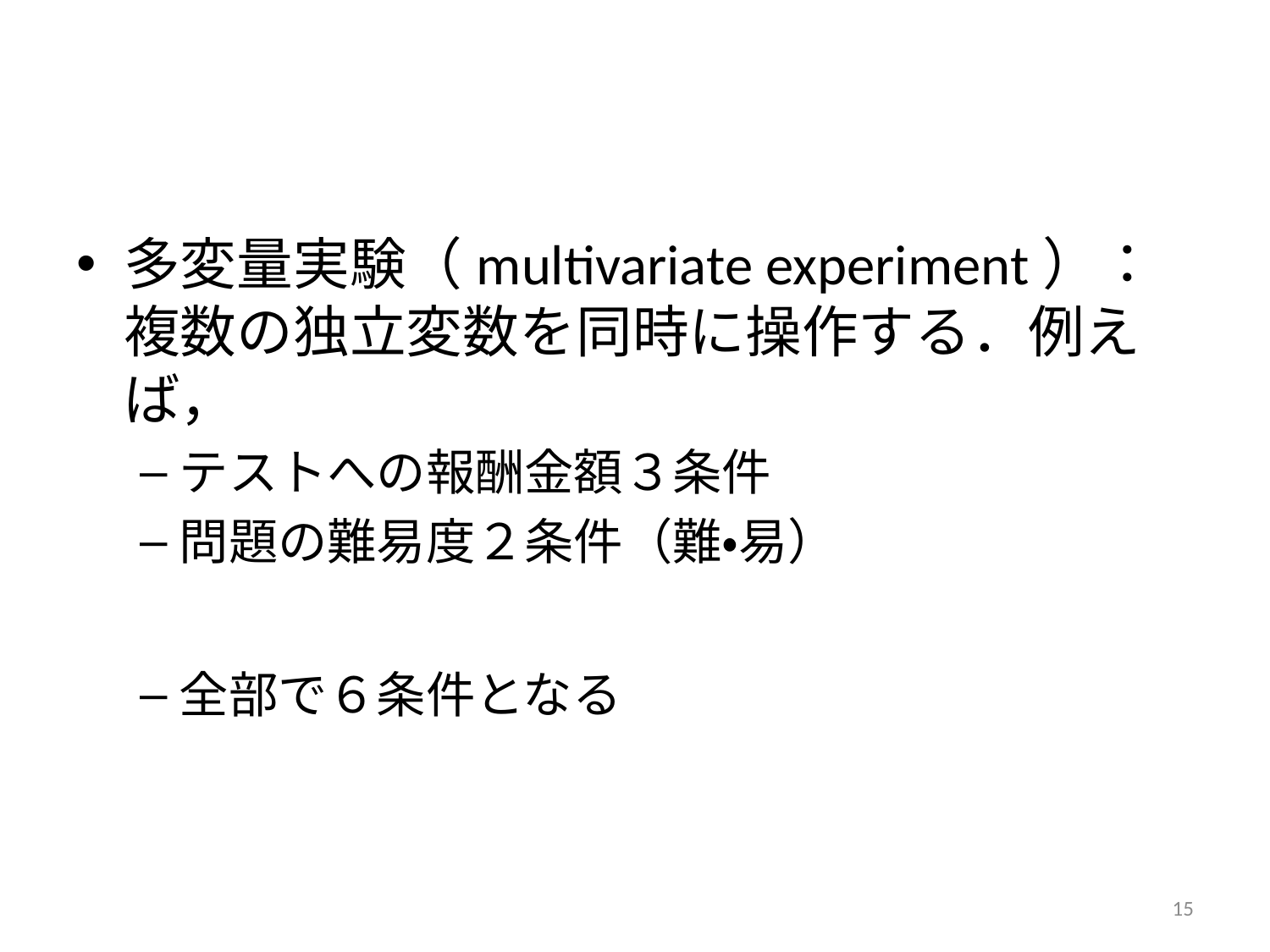

#
多変量実験（multivariate experiment）：複数の独立変数を同時に操作する．例えば，
テストへの報酬金額３条件
問題の難易度２条件（難・易）

全部で６条件となる

15